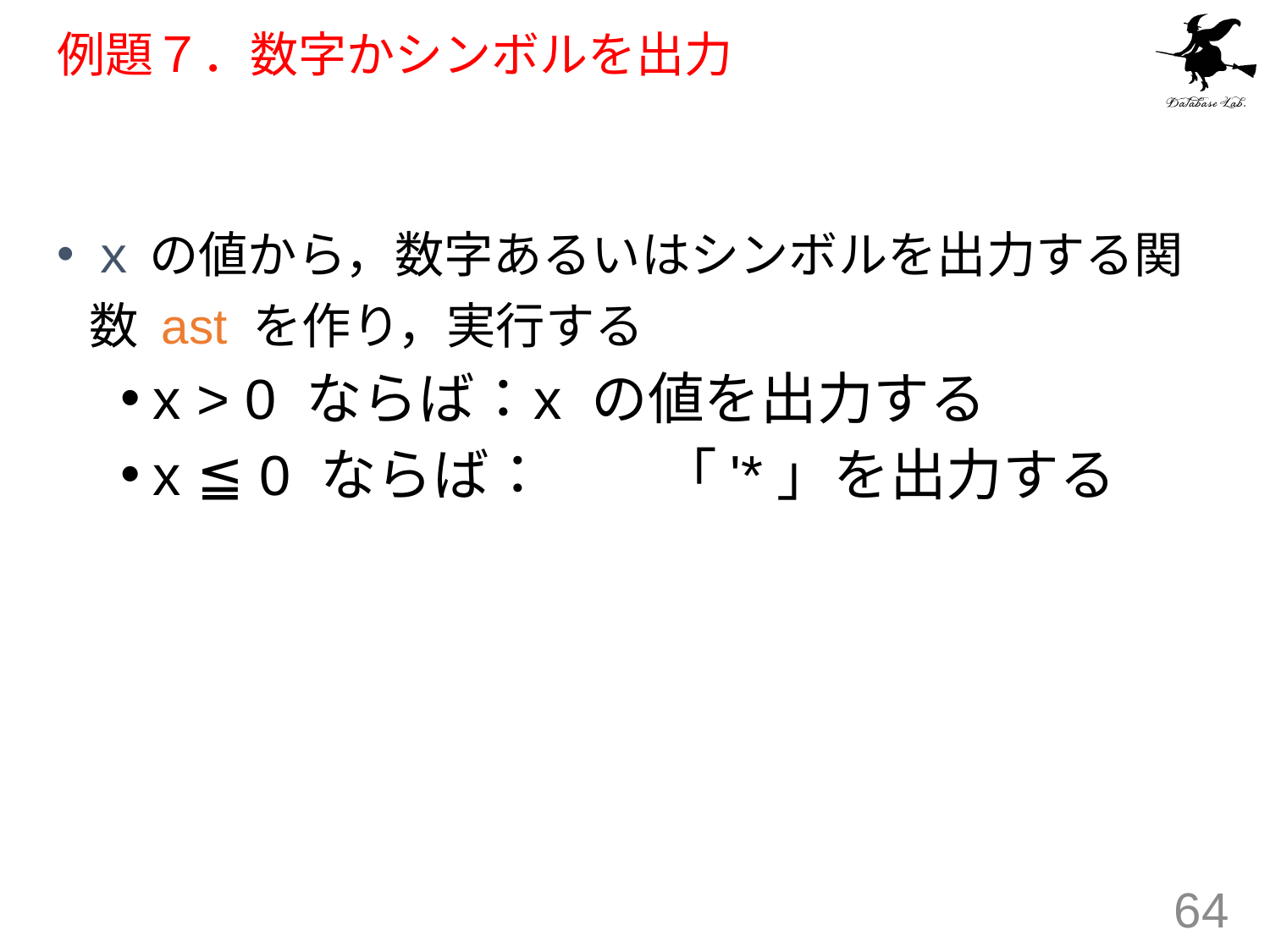

# 例題７．数字かシンボルを出力

ｘ の値から，数字あるいはシンボルを出力する関数 ast を作り，実行する
x > 0 ならば：	x の値を出力する
x ≦ 0 ならば：	「'*」を出力する

64